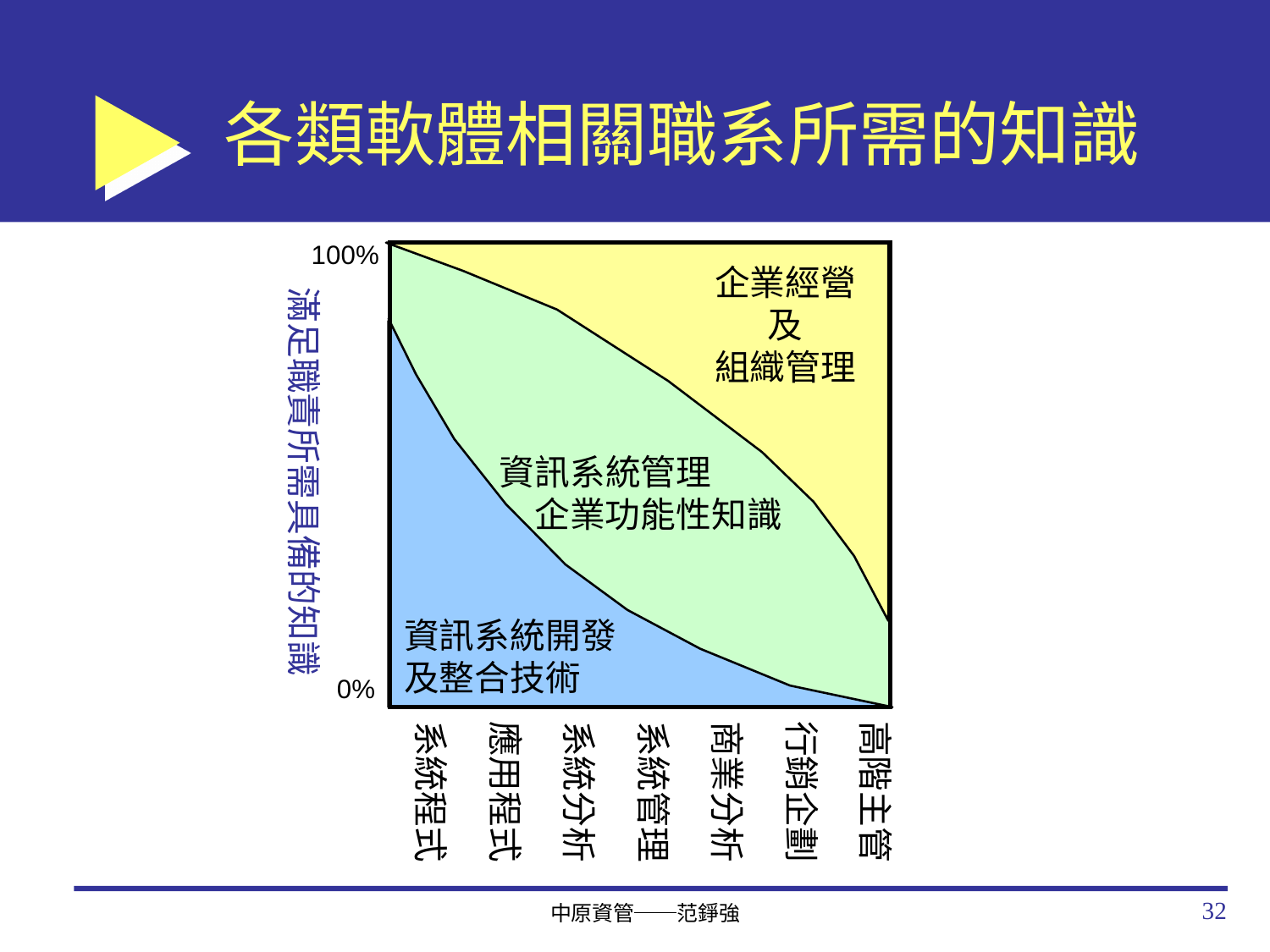

# 各類軟體相關職系所需的知識
100%

企業經營
及
組織管理
滿足職責所需具備的知識

資訊系統管理
　企業功能性知識
資訊系統開發
及整合技術
0%
系統程式
應用程式
系統分析
系統管理
商業分析
行銷企劃
高階主管
32